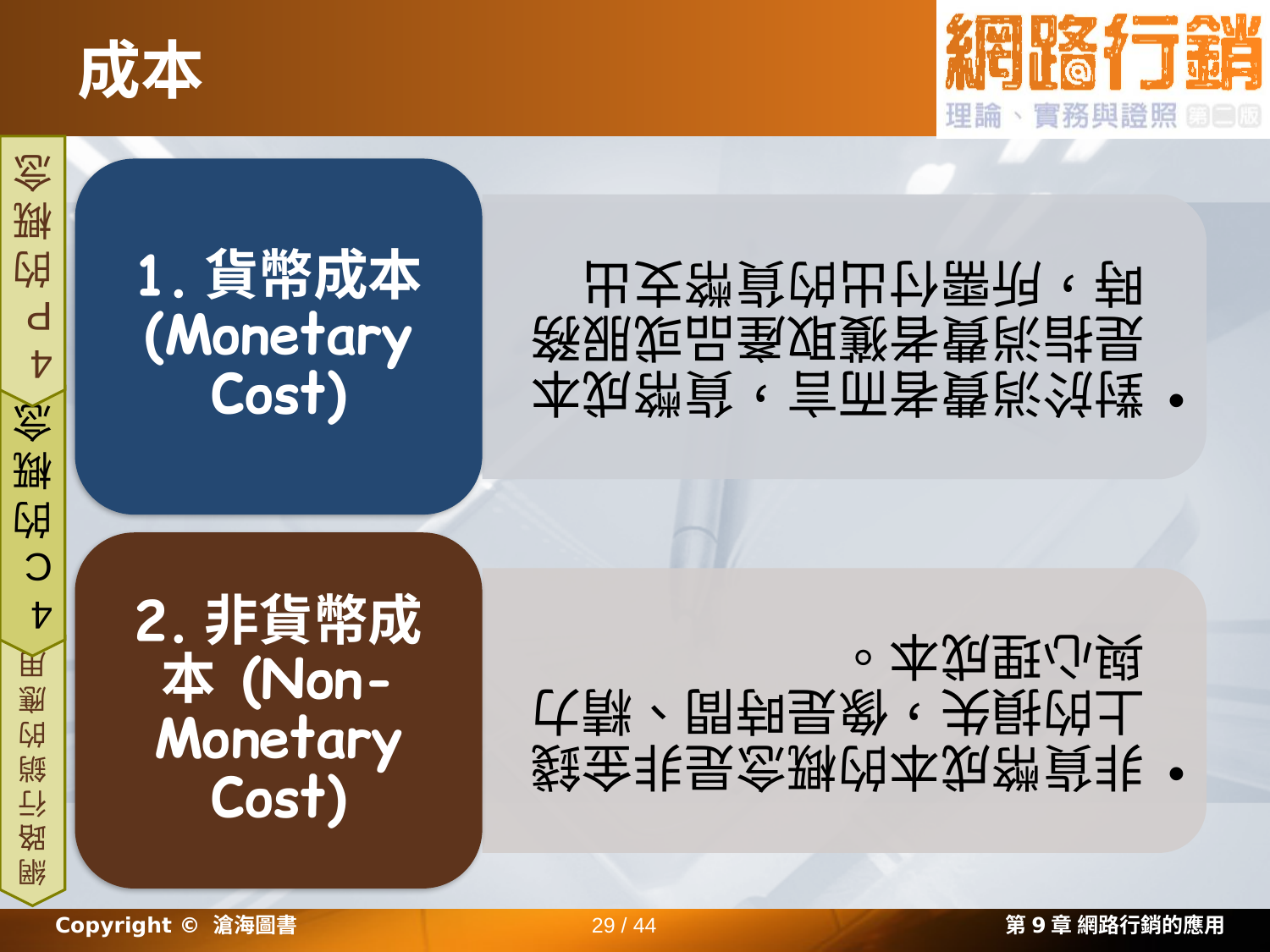

# 成本
對於消費者而言，貨幣成本是指消費者獲取產品或服務時，所需付出的貨幣支出
1.貨幣成本 (Monetary Cost)
非貨幣成本的概念是非金錢上的損失，像是時間、精力與心理成本。
2.非貨幣成本 (Non-Monetary Cost)
4P 的概念
4C 的概念
網路行銷的應用
Copyright © 滄海圖書
29 / 44
第9章 網路行銷的應用